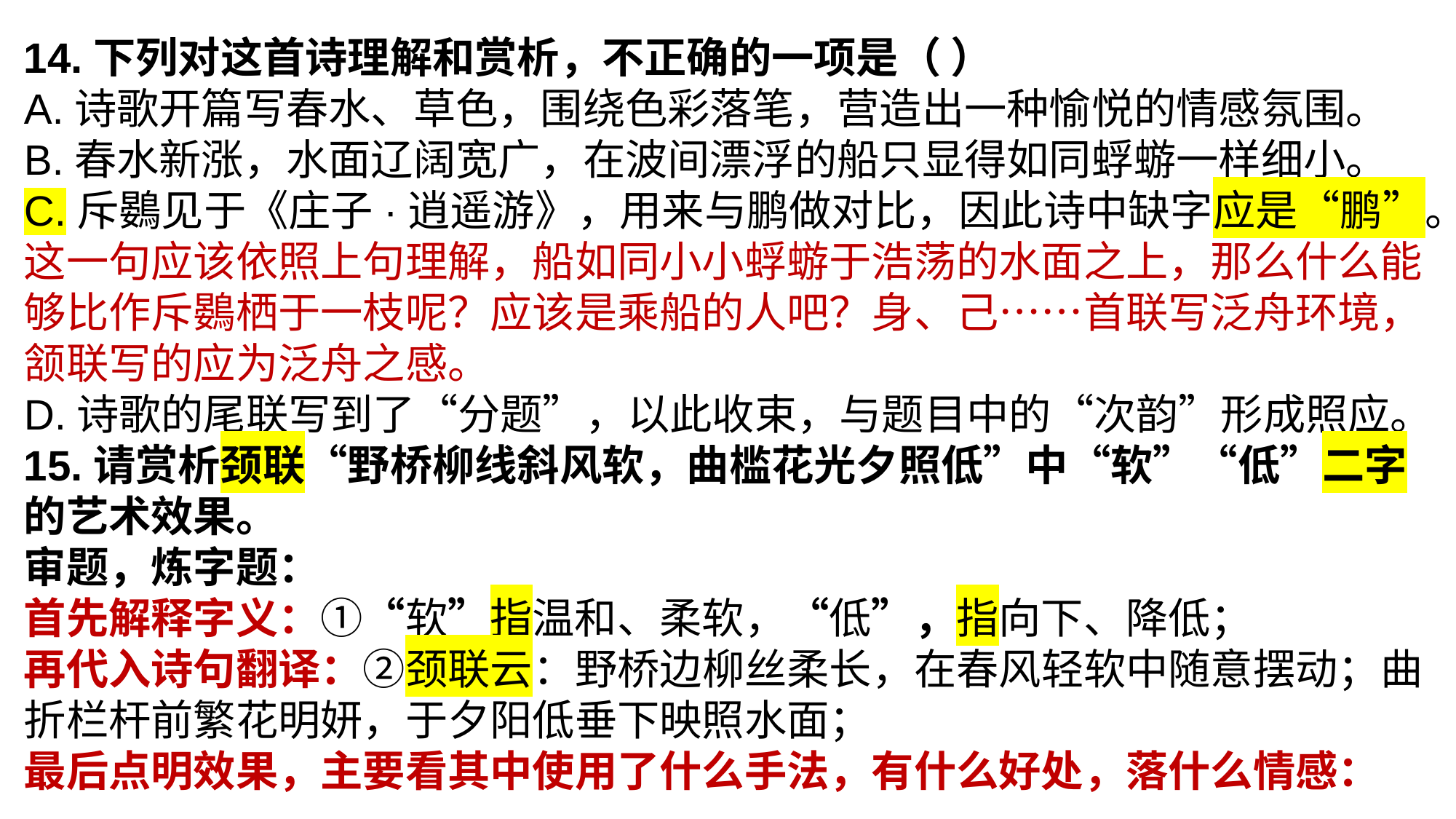

14.下列对这首诗理解和赏析，不正确的一项是（ ）
A.诗歌开篇写春水、草色，围绕色彩落笔，营造出一种愉悦的情感氛围。
B.春水新涨，水面辽阔宽广，在波间漂浮的船只显得如同蜉蝣一样细小。
C.斥鷃见于《庄子·逍遥游》，用来与鹏做对比，因此诗中缺字应是“鹏”。
这一句应该依照上句理解，船如同小小蜉蝣于浩荡的水面之上，那么什么能够比作斥鷃栖于一枝呢？应该是乘船的人吧？身、己……首联写泛舟环境，颔联写的应为泛舟之感。
D.诗歌的尾联写到了“分题”，以此收束，与题目中的“次韵”形成照应。
15.请赏析颈联“野桥柳线斜风软，曲槛花光夕照低”中“软”“低”二字的艺术效果。
审题，炼字题：
首先解释字义：①“软”指温和、柔软，“低”，指向下、降低；
再代入诗句翻译：②颈联云：野桥边柳丝柔长，在春风轻软中随意摆动；曲折栏杆前繁花明妍，于夕阳低垂下映照水面；
最后点明效果，主要看其中使用了什么手法，有什么好处，落什么情感：